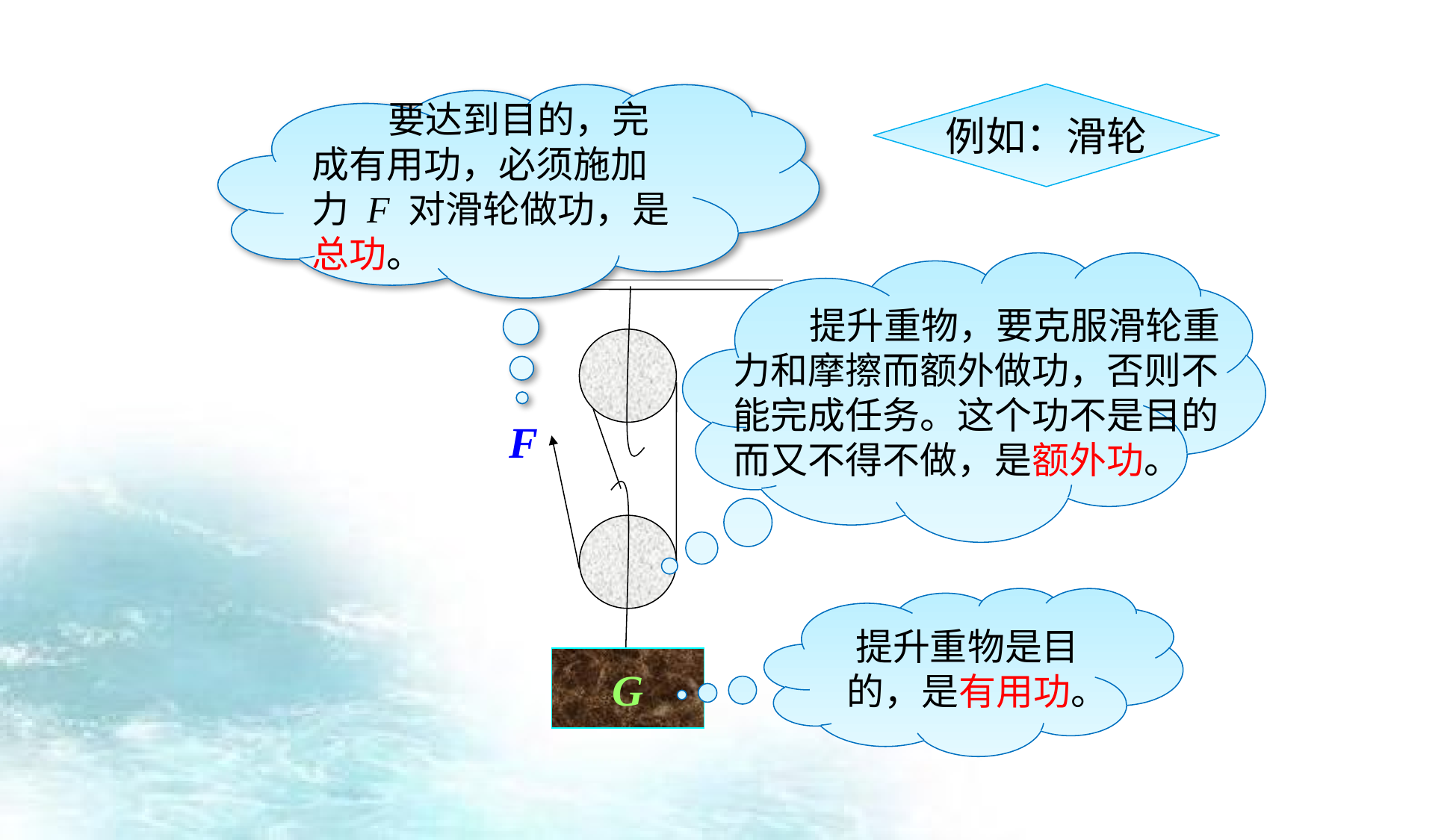

要达到目的，完成有用功，必须施加力 F 对滑轮做功，是总功。
例如：滑轮

        提升重物，要克服滑轮重力和摩擦而额外做功，否则不能完成任务。这个功不是目的而又不得不做，是额外功。

F

G

 提升重物是目的，是有用功。